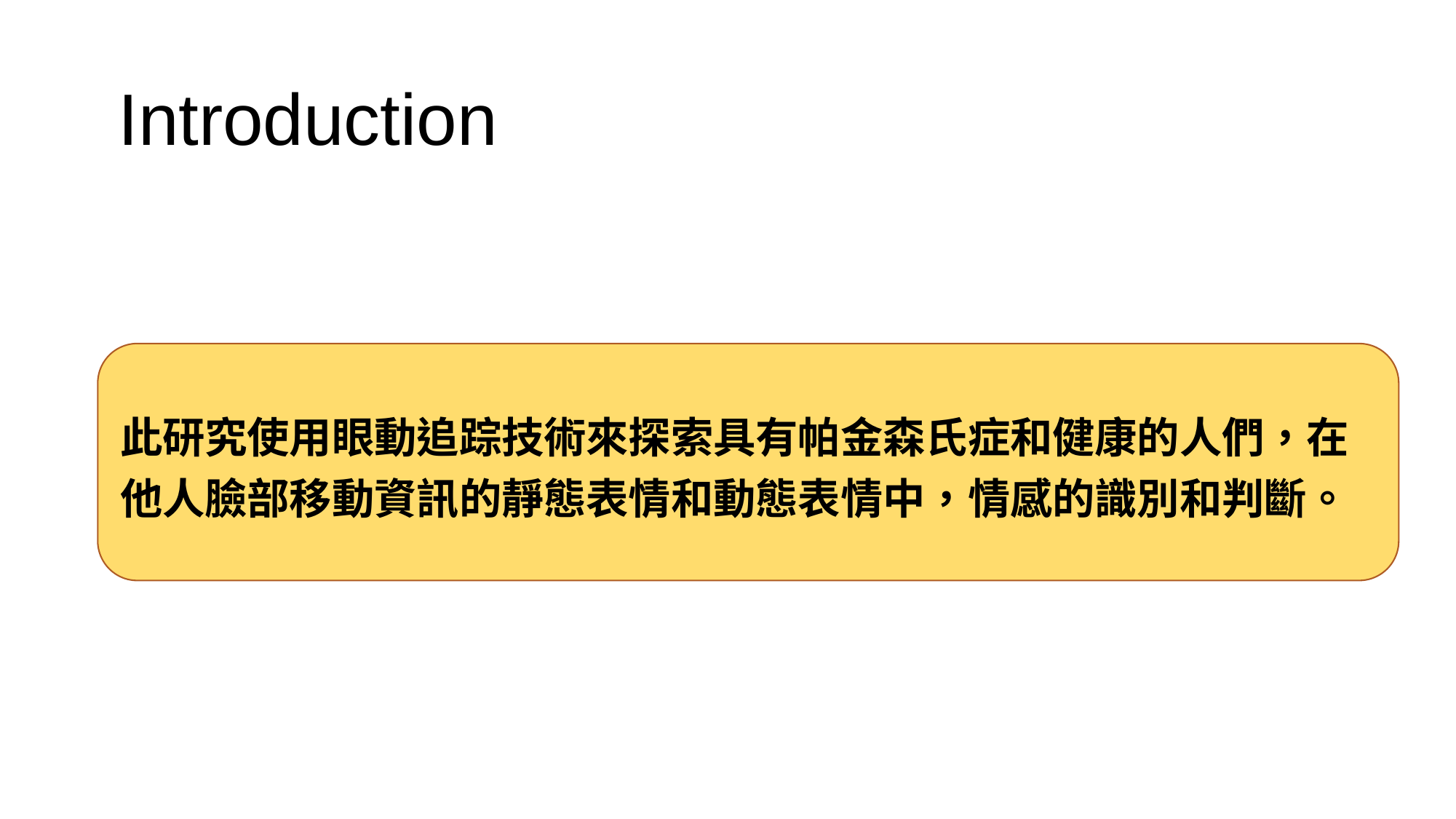

Introduction
此研究使用眼動追踪技術來探索具有帕金森氏症和健康的人們，在他人臉部移動資訊的靜態表情和動態表情中，情感的識別和判斷。